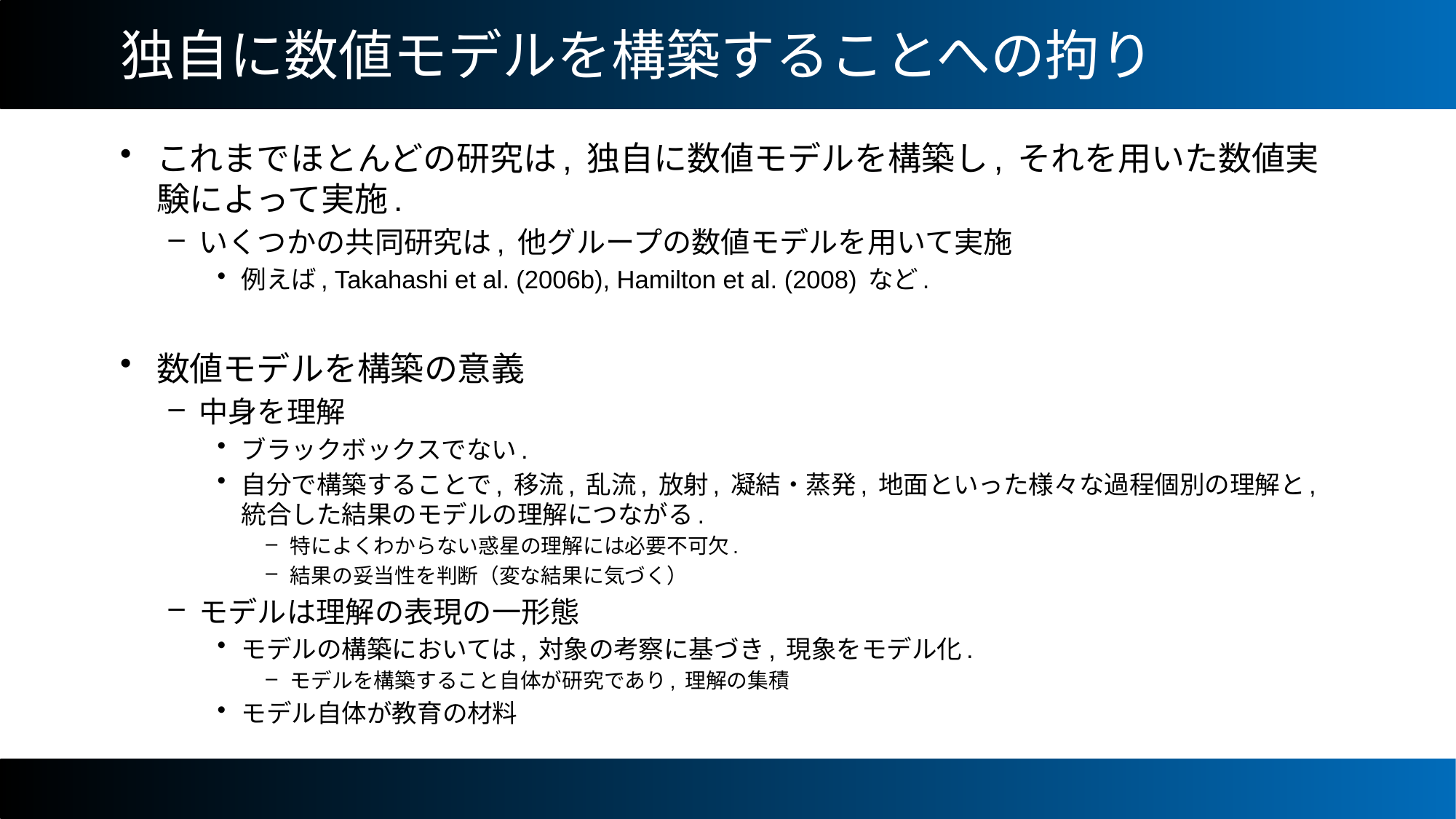

# 独自に数値モデルを構築することへの拘り
これまでほとんどの研究は, 独自に数値モデルを構築し, それを用いた数値実験によって実施.
いくつかの共同研究は, 他グループの数値モデルを用いて実施
例えば, Takahashi et al. (2006b), Hamilton et al. (2008) など.

数値モデルを構築の意義
中身を理解
ブラックボックスでない.
自分で構築することで, 移流, 乱流, 放射, 凝結・蒸発, 地面といった様々な過程個別の理解と, 統合した結果のモデルの理解につながる.
特によくわからない惑星の理解には必要不可欠.
結果の妥当性を判断（変な結果に気づく）
モデルは理解の表現の一形態
モデルの構築においては, 対象の考察に基づき, 現象をモデル化.
モデルを構築すること自体が研究であり, 理解の集積
モデル自体が教育の材料